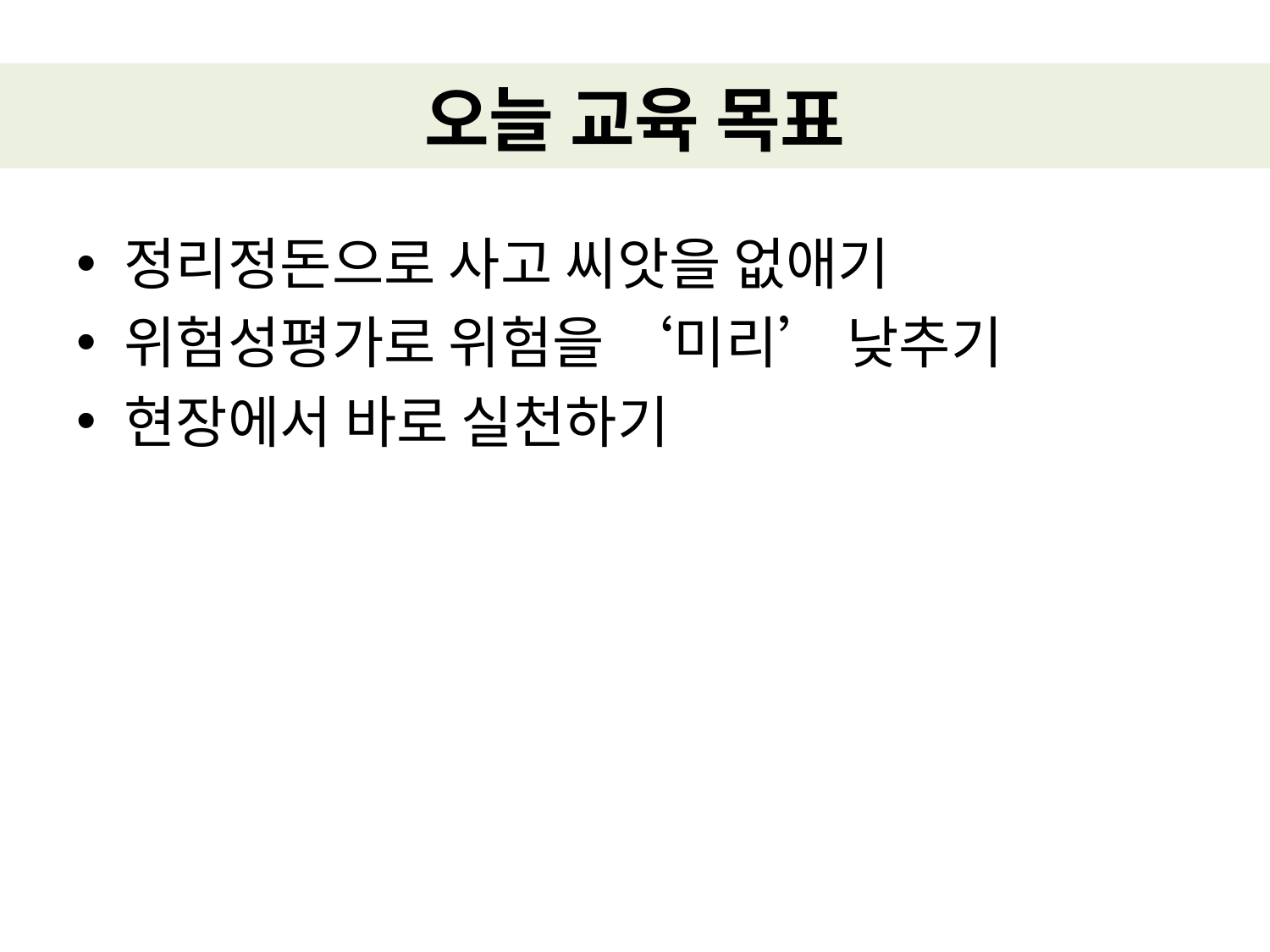

# 오늘 교육 목표

정리정돈으로 사고 씨앗을 없애기
위험성평가로 위험을 ‘미리’ 낮추기
현장에서 바로 실천하기